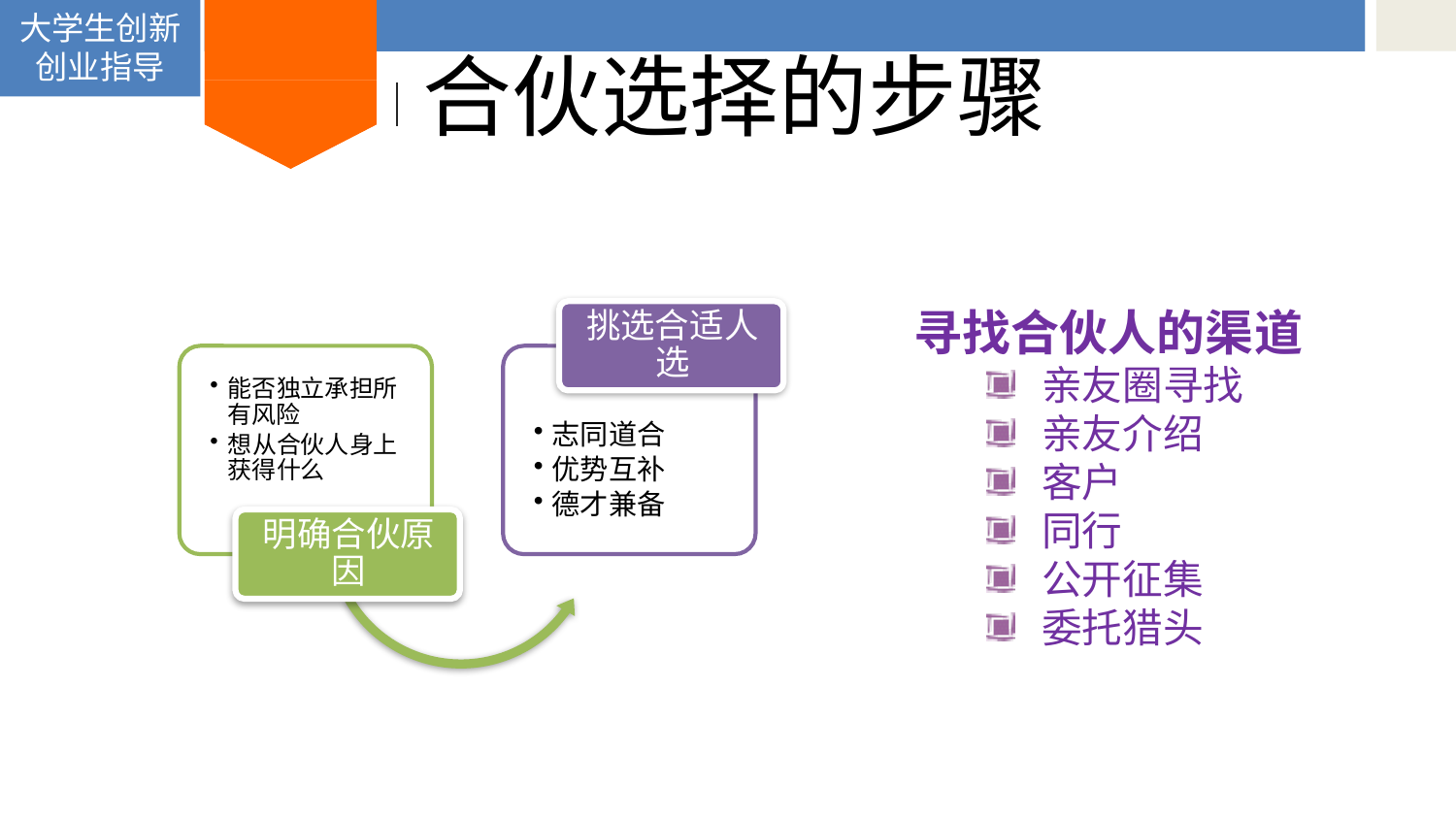

创新创业
11
大学生创新创业指导
# 合伙选择的步骤
能否独立承担所有风险
想从合伙人身上获得什么
明确合伙原因
志同道合
优势互补
德才兼备
挑选合适人选
寻找合伙人的渠道
亲友圈寻找
亲友介绍
客户
同行
公开征集
委托猎头